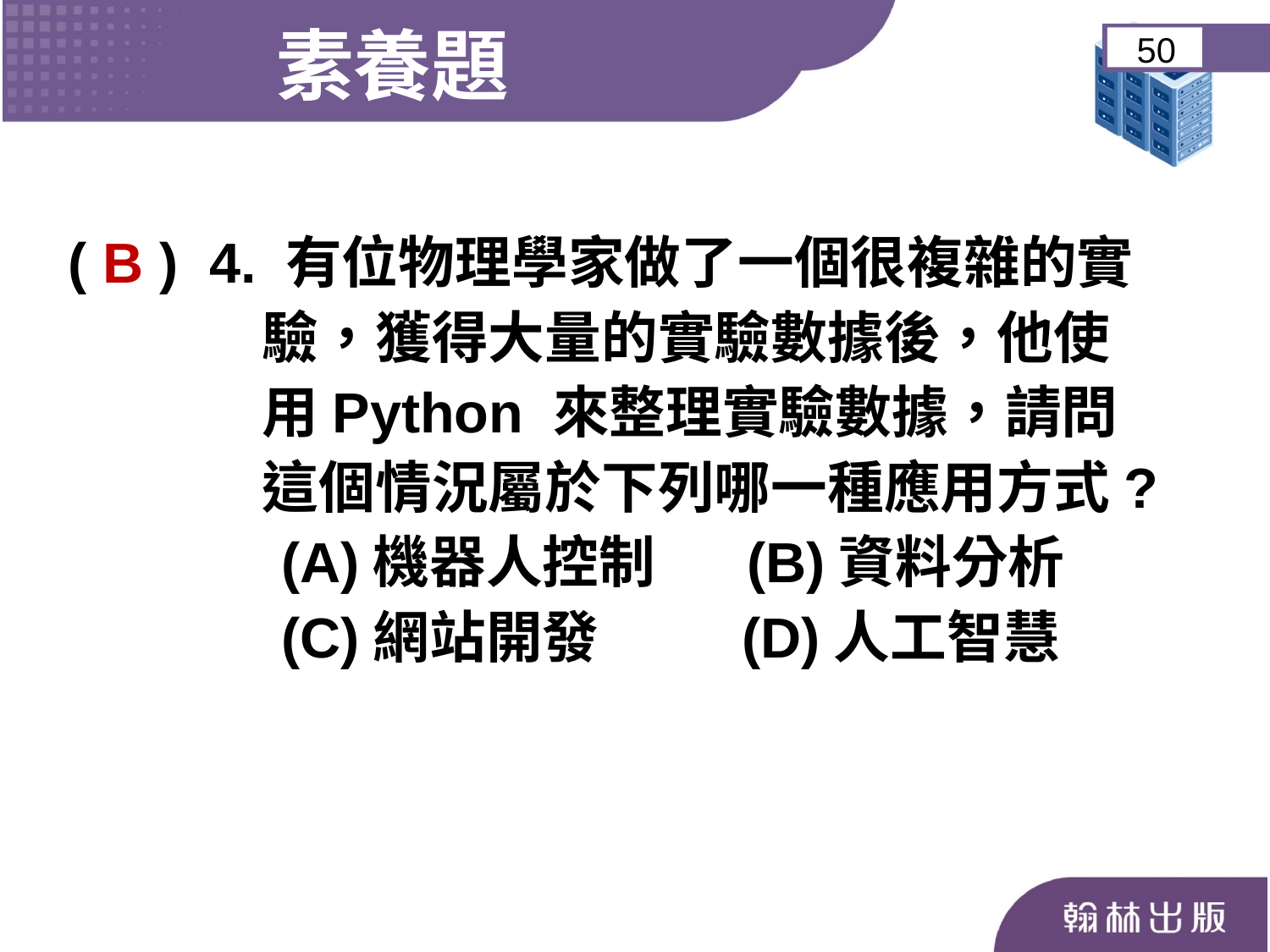

素養題
50
( B )  4. 有位物理學家做了一個很複雜的實
              驗，獲得大量的實驗數據後，他使
              用Python 來整理實驗數據，請問
              這個情況屬於下列哪一種應用方式?
	            (A)機器人控制      (B)資料分析
	            (C)網站開發          (D)人工智慧